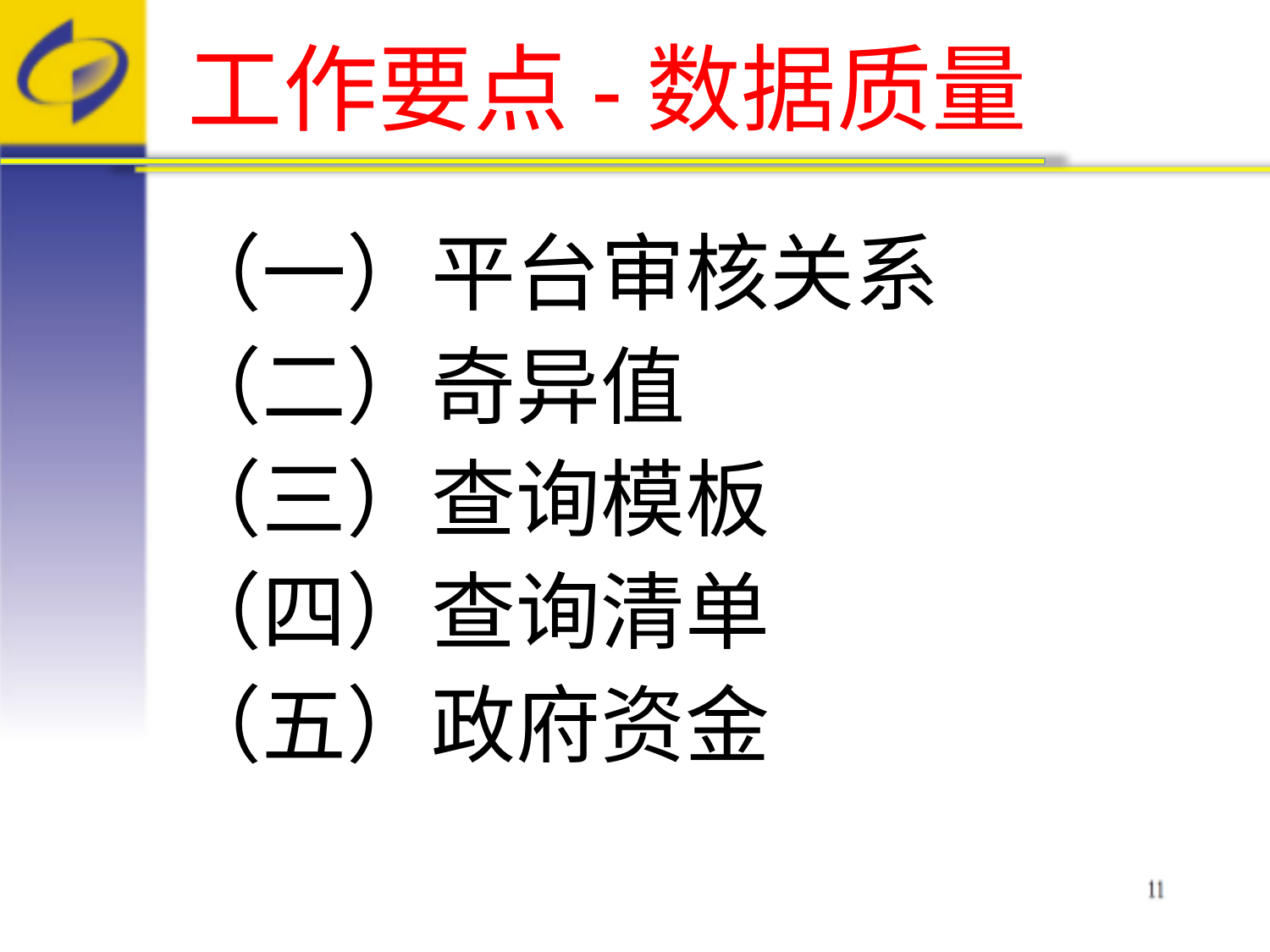

# 工作要点-数据质量

（一）平台审核关系
（二）奇异值
（三）查询模板
（四）查询清单
（五）政府资金